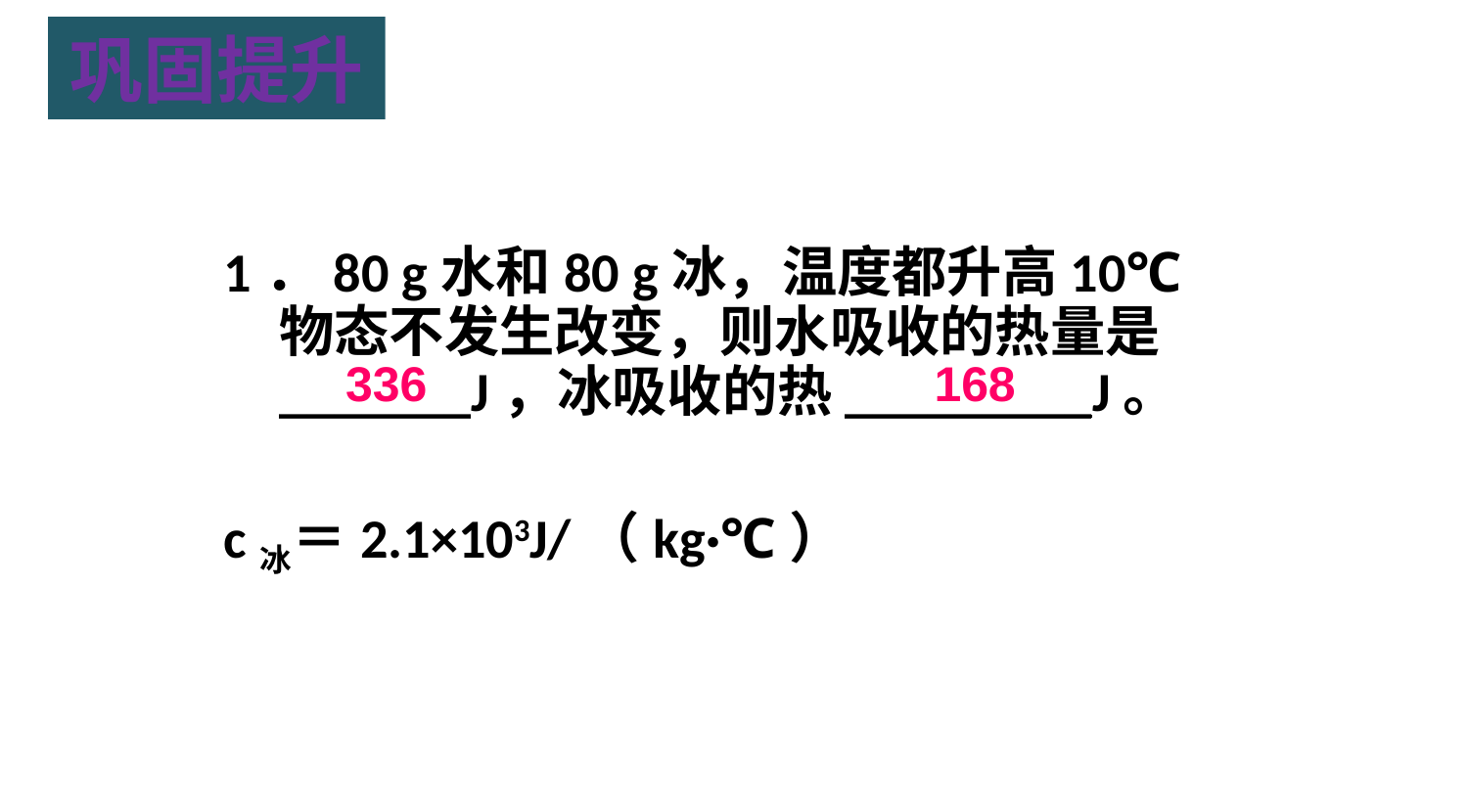

巩固提升
1．80 g水和80 g冰，温度都升高10℃物态不发生改变，则水吸收的热量是_______J，冰吸收的热_________J。

c冰＝2.1×103J/（kg·℃）
336
168